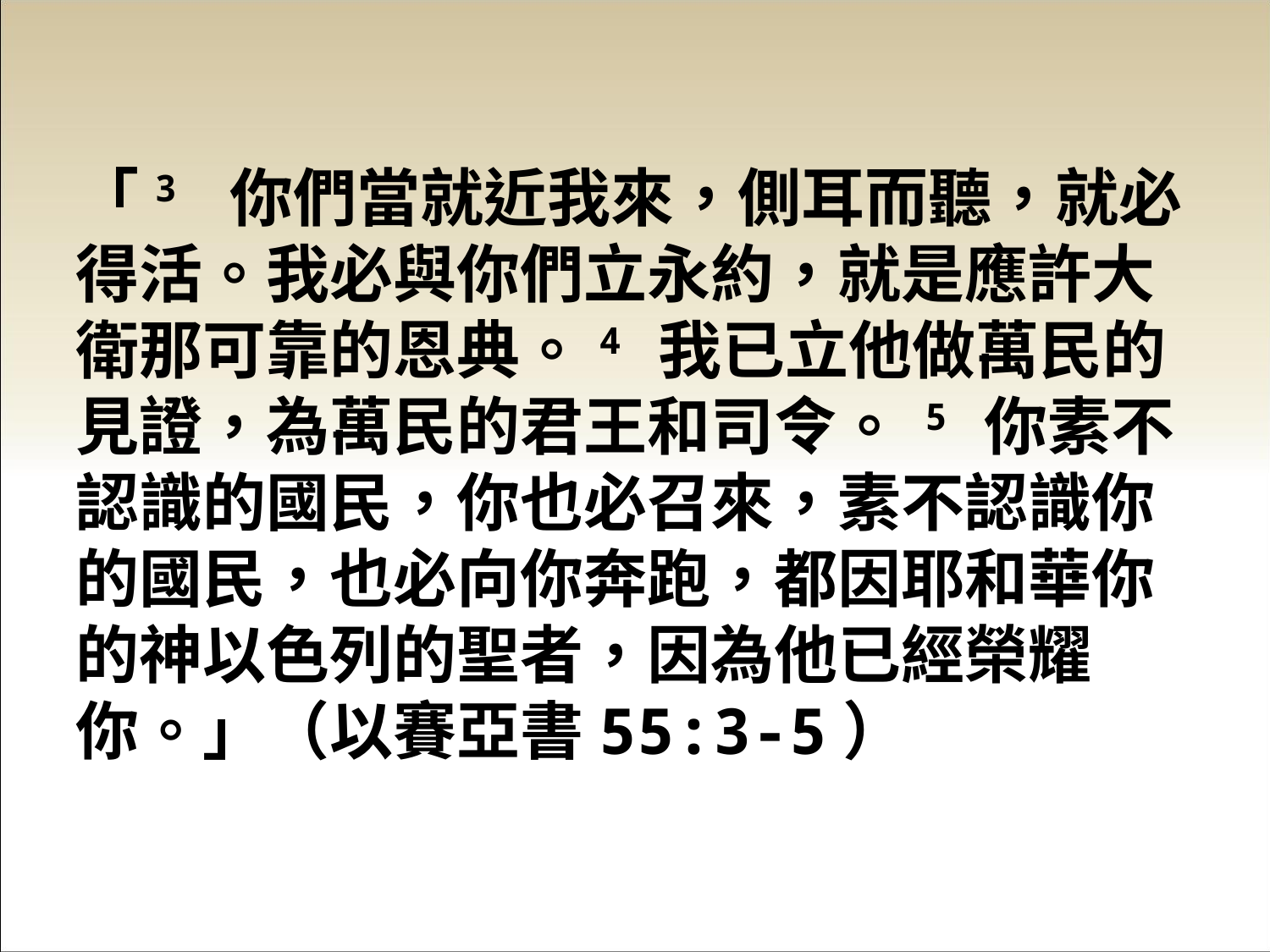

「3 你們當就近我來，側耳而聽，就必得活。我必與你們立永約，就是應許大衛那可靠的恩典。4 我已立他做萬民的見證，為萬民的君王和司令。 5 你素不認識的國民，你也必召來，素不認識你的國民，也必向你奔跑，都因耶和華你的神以色列的聖者，因為他已經榮耀你。」（以賽亞書55:3-5）